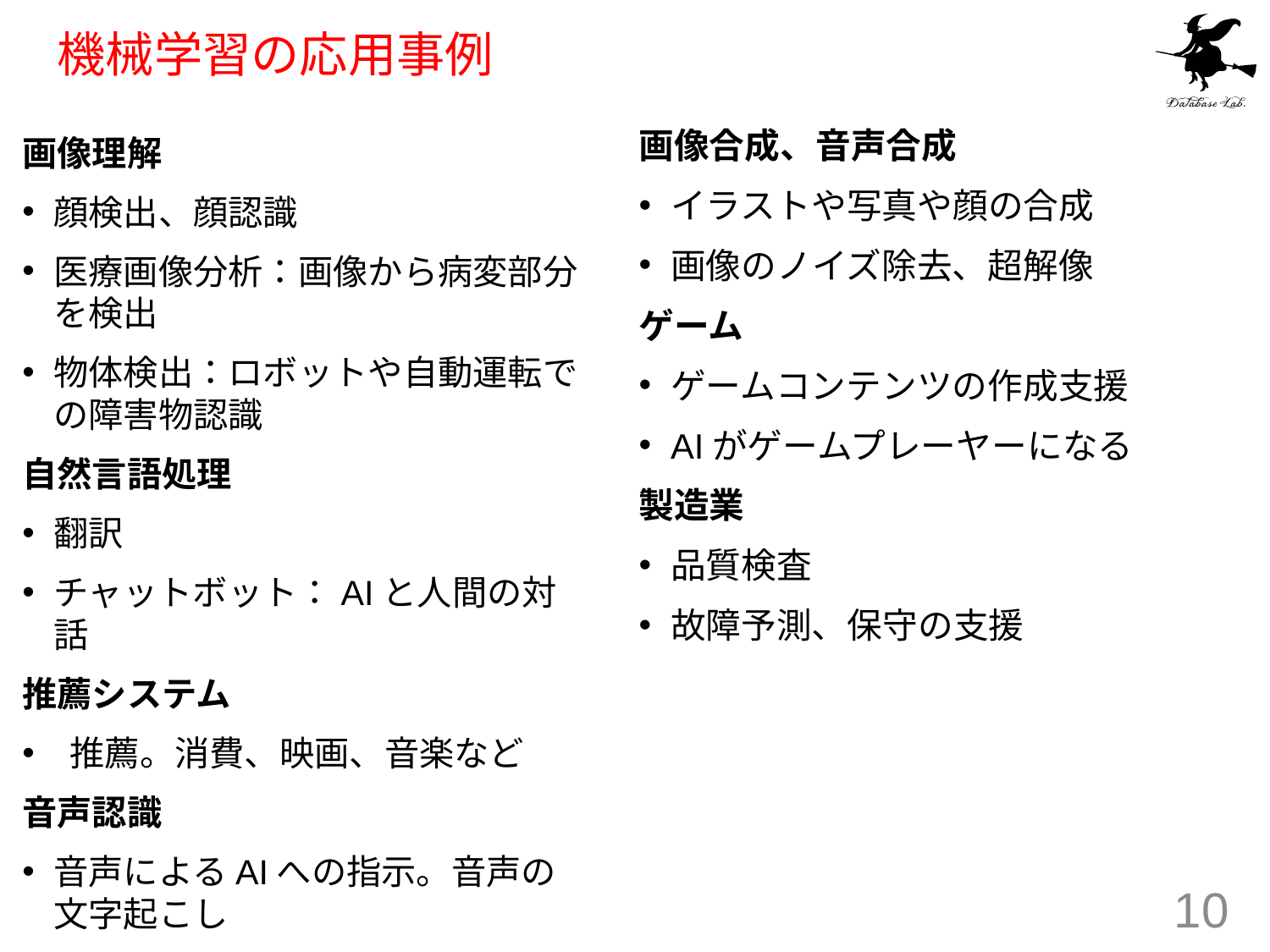

# 機械学習の応用事例

画像合成、音声合成
イラストや写真や顔の合成
画像のノイズ除去、超解像
ゲーム
ゲームコンテンツの作成支援
AIがゲームプレーヤーになる
製造業
品質検査
故障予測、保守の支援
画像理解
顔検出、顔認識
医療画像分析：画像から病変部分を検出
物体検出：ロボットや自動運転での障害物認識
自然言語処理
翻訳
チャットボット：AIと人間の対話
推薦システム
 推薦。消費、映画、音楽など
音声認識
音声によるAIへの指示。音声の文字起こし

10